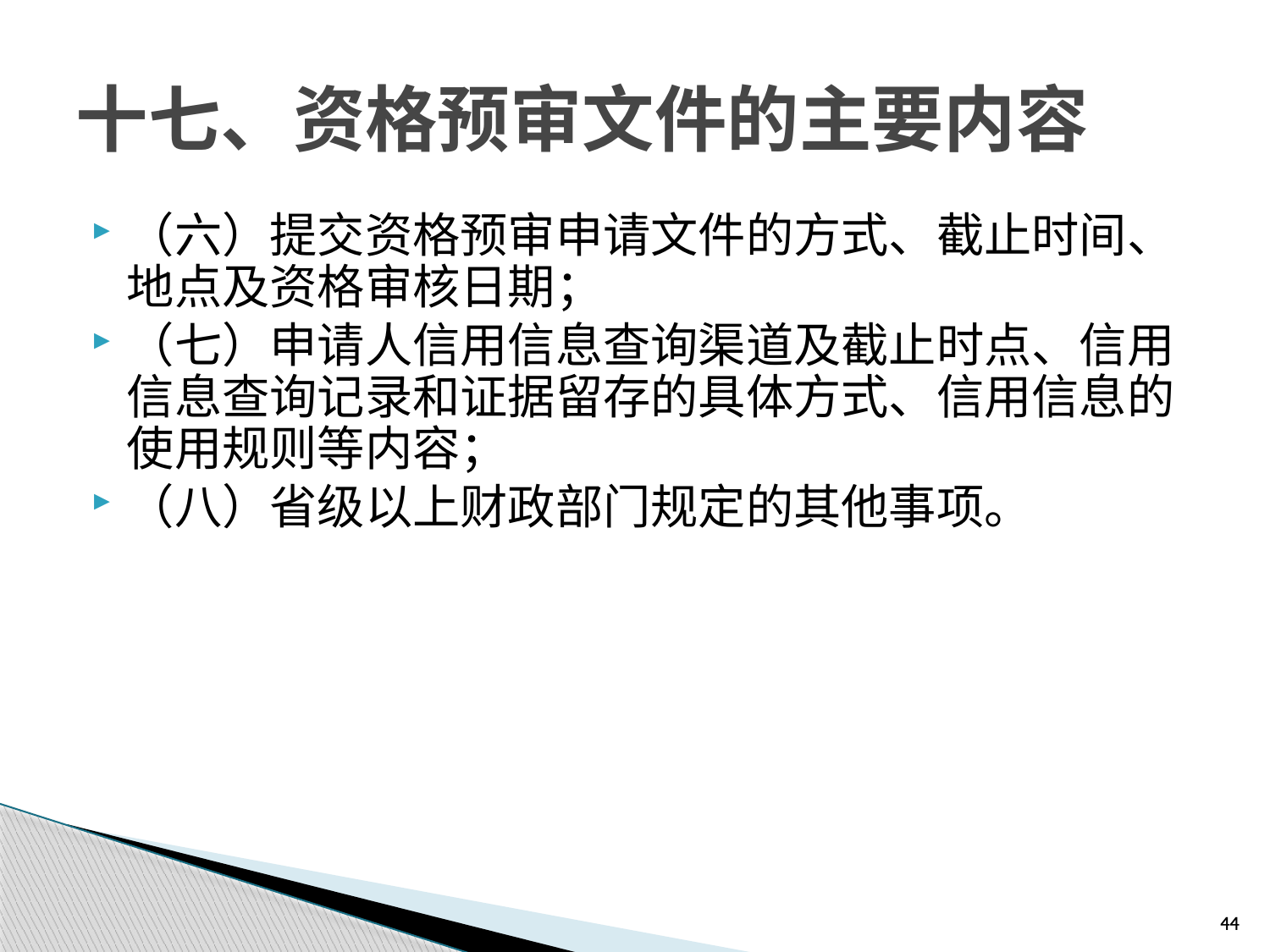

# 十七、资格预审文件的主要内容
（六）提交资格预审申请文件的方式、截止时间、地点及资格审核日期；
（七）申请人信用信息查询渠道及截止时点、信用信息查询记录和证据留存的具体方式、信用信息的使用规则等内容；
（八）省级以上财政部门规定的其他事项。
44